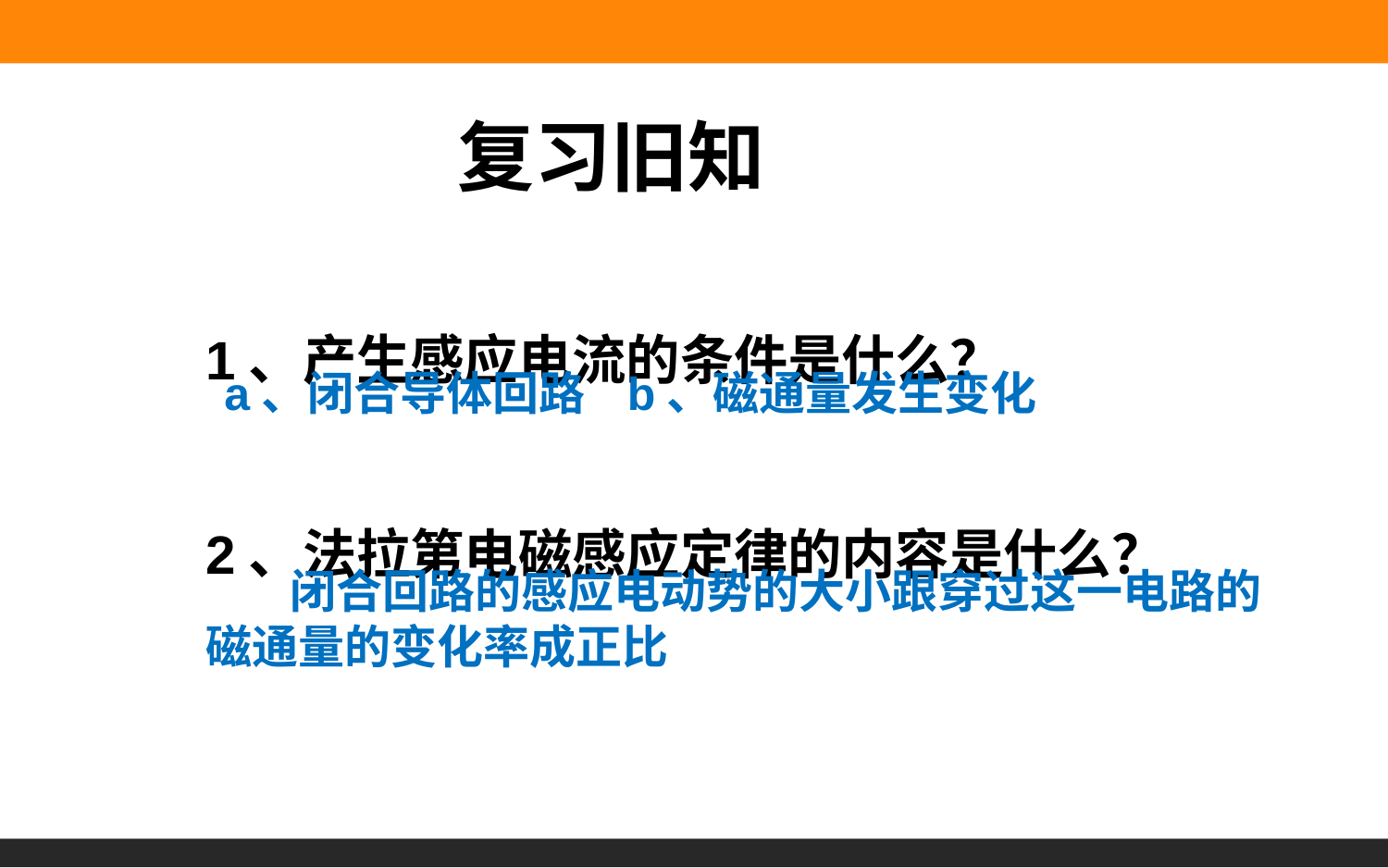

复习旧知

1、产生感应电流的条件是什么？

2、法拉第电磁感应定律的内容是什么？
a、闭合导体回路   b、磁通量发生变化
       闭合回路的感应电动势的大小跟穿过这一电路的磁通量的变化率成正比